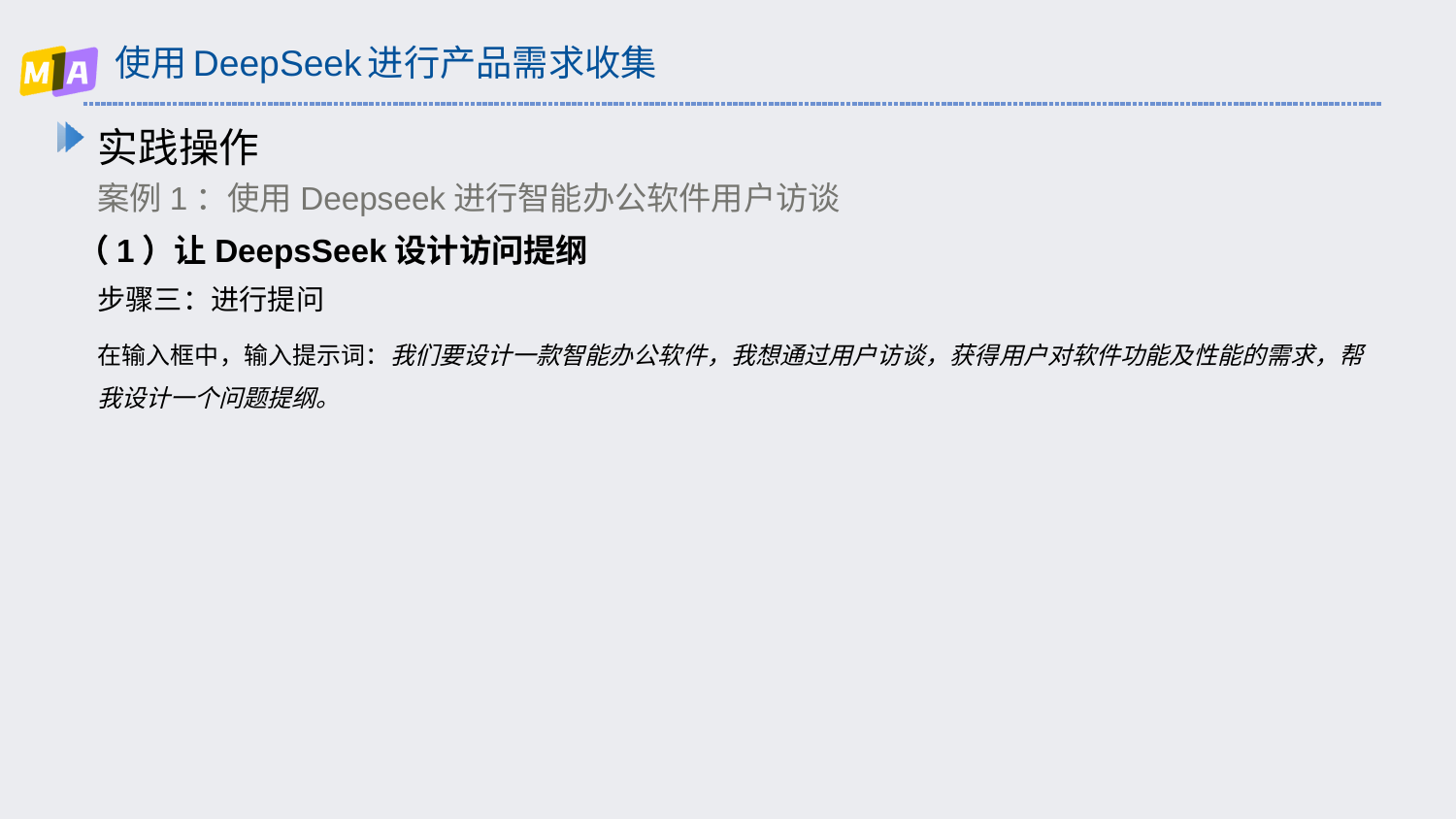

# 使用DeepSeek进行产品需求收集
实践操作
案例1：使用Deepseek进行智能办公软件用户访谈
（1）让DeepsSeek设计访问提纲
步骤三：进行提问
在输入框中，输入提示词：我们要设计一款智能办公软件，我想通过用户访谈，获得用户对软件功能及性能的需求，帮我设计一个问题提纲。